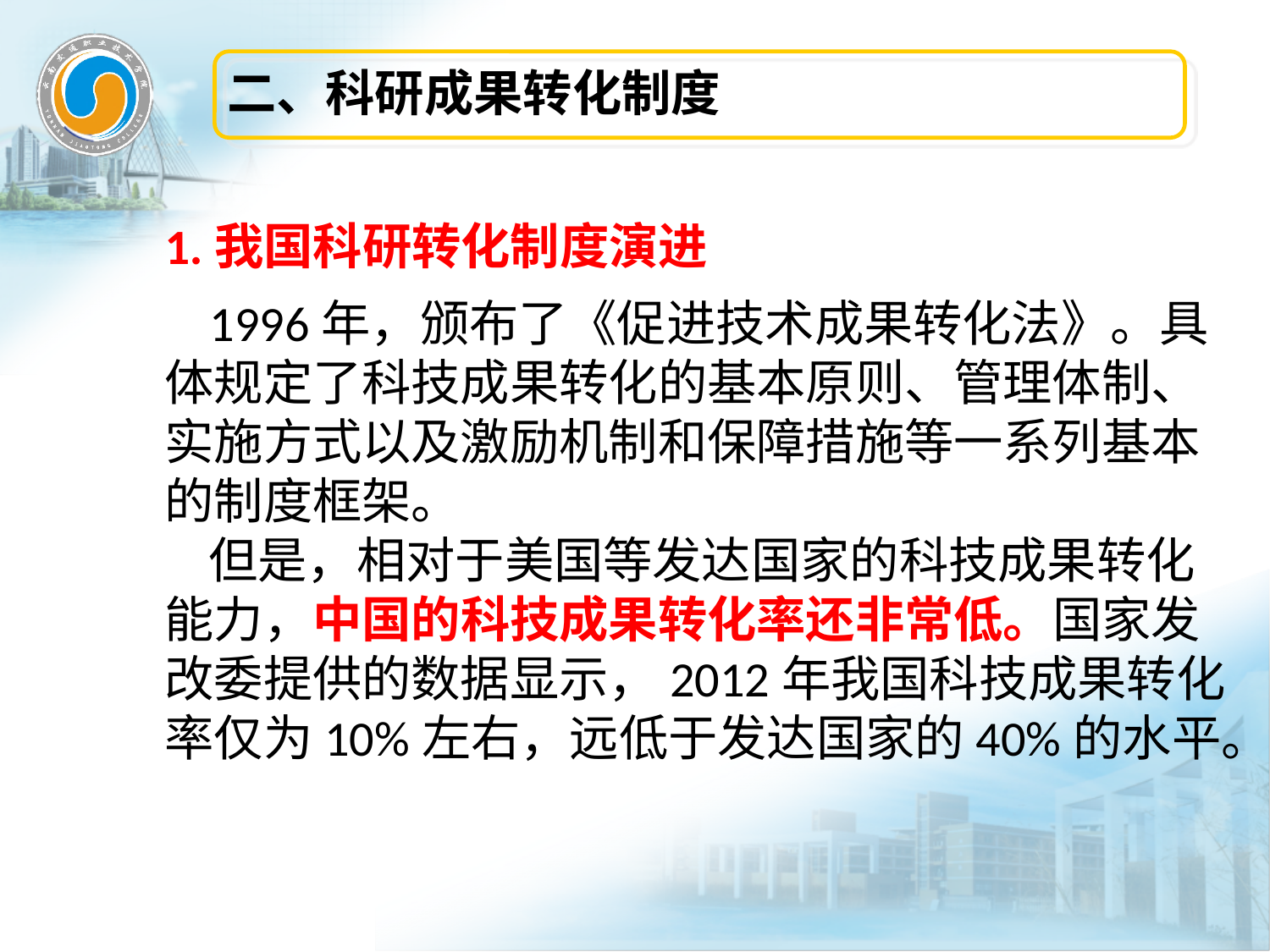

二、科研成果转化制度
1.我国科研转化制度演进
    1996年，颁布了《促进技术成果转化法》。具体规定了科技成果转化的基本原则、管理体制、实施方式以及激励机制和保障措施等一系列基本的制度框架。
    但是，相对于美国等发达国家的科技成果转化能力，中国的科技成果转化率还非常低。国家发改委提供的数据显示，2012年我国科技成果转化率仅为10%左右，远低于发达国家的40%的水平。